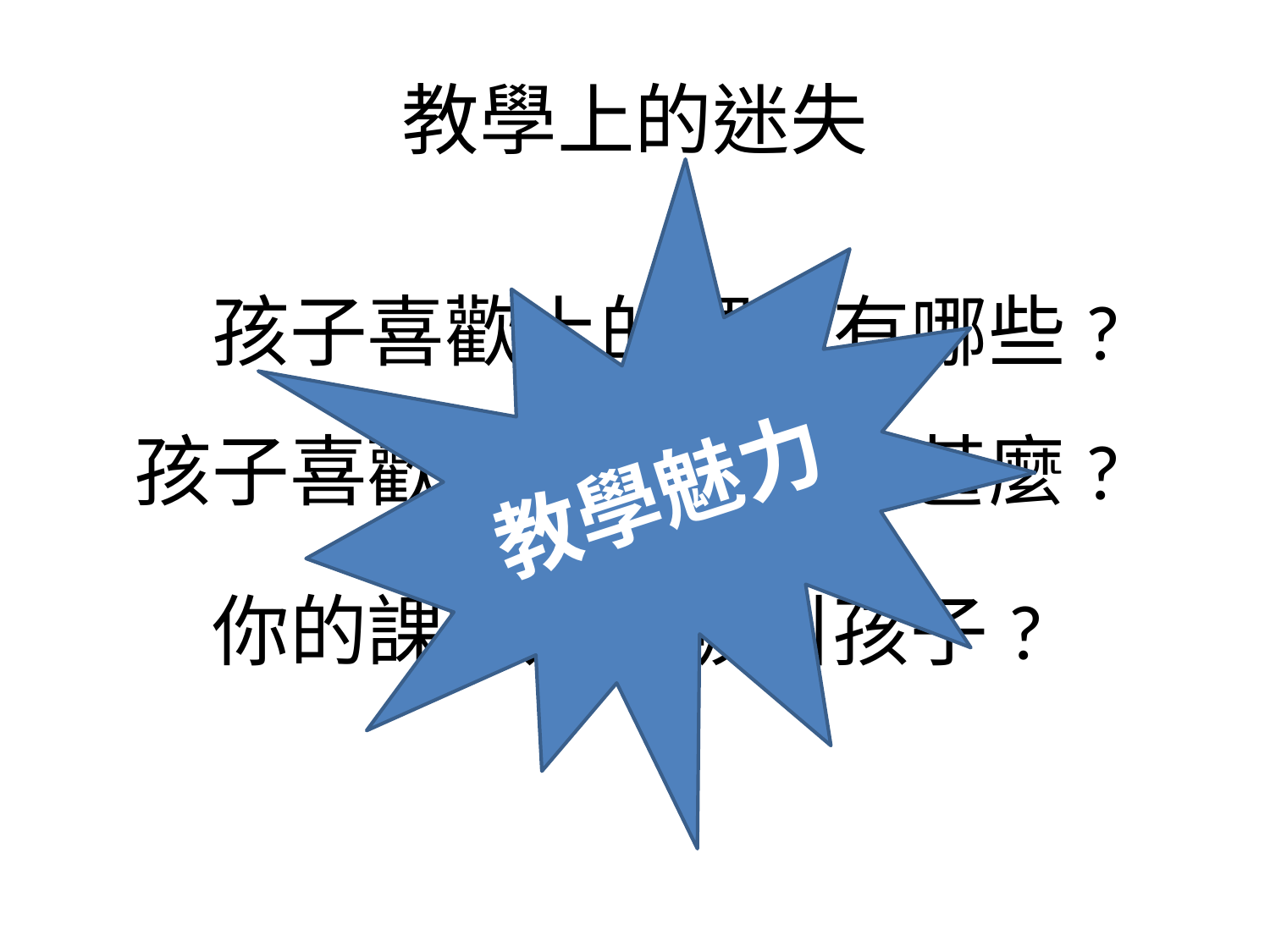

# 教學上的迷失
教學魅力
孩子喜歡上的課程有哪些?

孩子喜歡上課的原因是甚麼?
你的課堂是否吸引孩子?